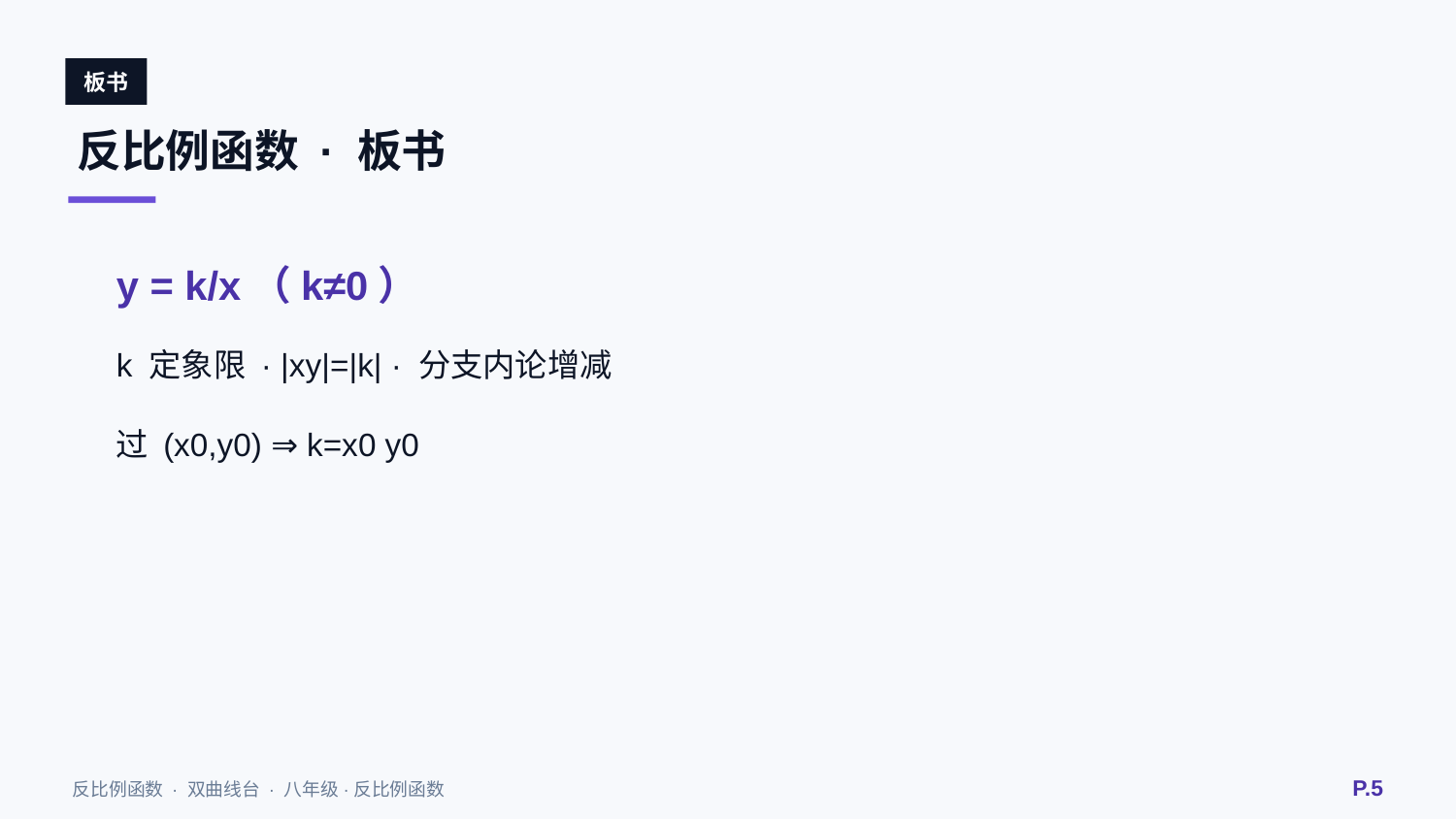

板书

反比例函数 · 板书

y = k/x（k≠0）
k 定象限 · |xy|=|k| · 分支内论增减
过 (x0,y0) ⇒ k=x0 y0
P.5
反比例函数 · 双曲线台 · 八年级·反比例函数